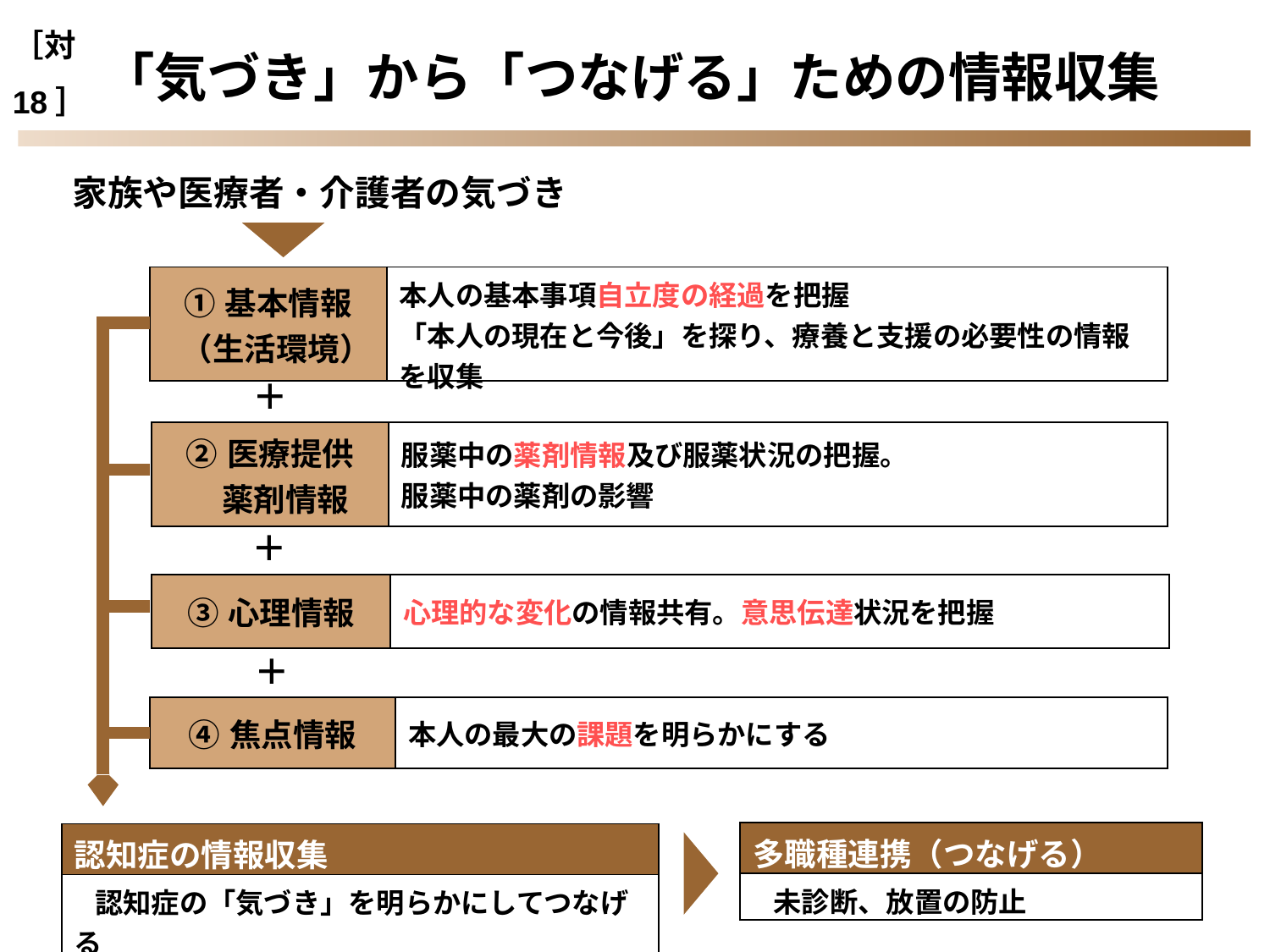

［対18］
「気づき」から「つなげる」ための情報収集

家族や医療者・介護者の気づき

| ①基本情報 （生活環境） | 本人の基本事項自立度の経過を把握 「本人の現在と今後」を探り、療養と支援の必要性の情報を収集 |
| --- | --- |
＋
| ②医療提供 薬剤情報 | 服薬中の薬剤情報及び服薬状況の把握。 服薬中の薬剤の影響 |
| --- | --- |
＋
| ③心理情報 | 心理的な変化の情報共有。意思伝達状況を把握 |
| --- | --- |
＋
| ④焦点情報 | 本人の最大の課題を明らかにする |
| --- | --- |
| 多職種連携（つなげる） |
| --- |
| 未診断、放置の防止 |
| 認知症の情報収集 |
| --- |
| 認知症の「気づき」を明らかにしてつなげる |